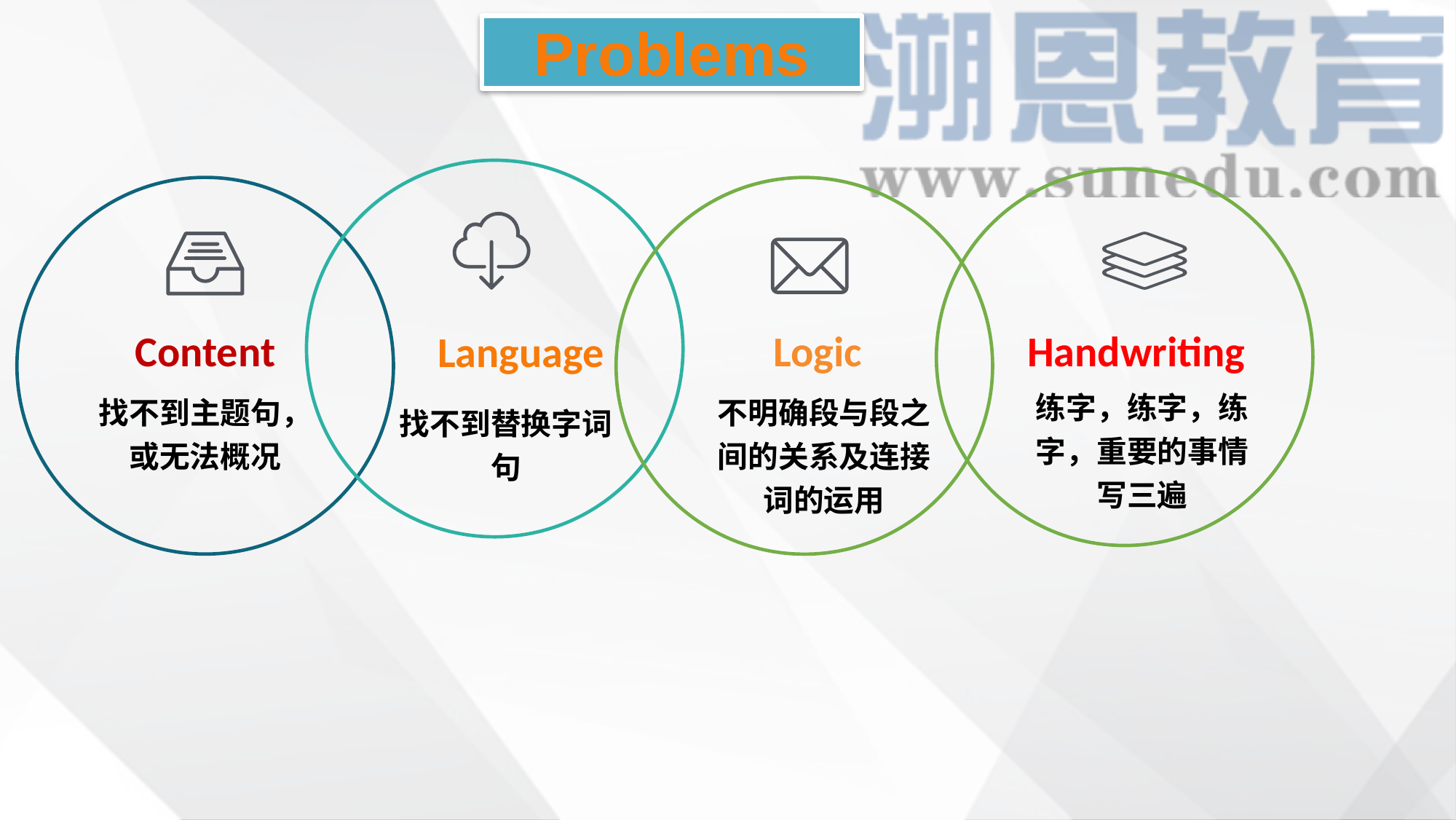

Problems

Logic
Handwriting
Content
Language
练字，练字，练字，重要的事情写三遍
找不到主题句，或无法概况
不明确段与段之间的关系及连接词的运用
找不到替换字词句